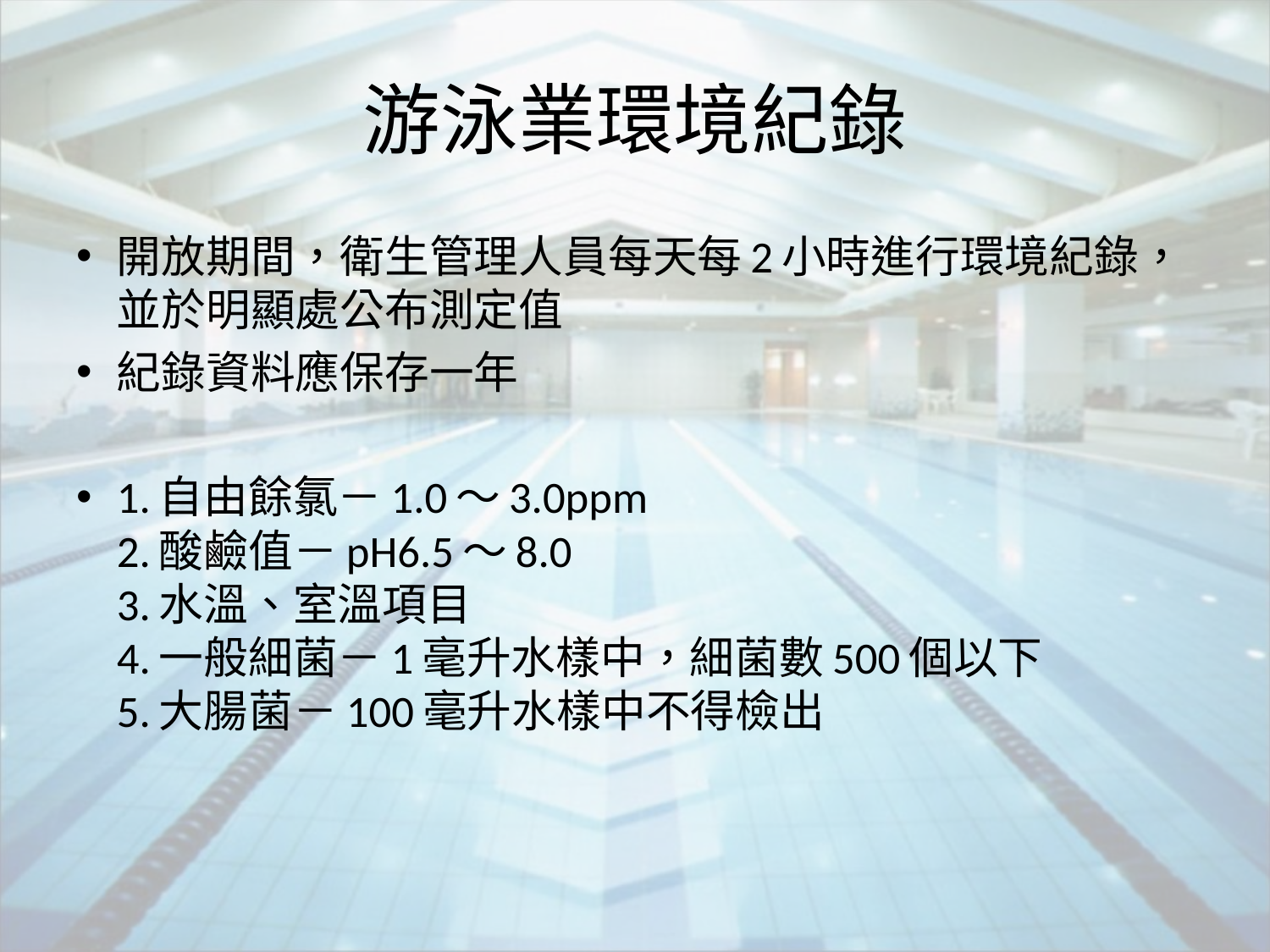

# 游泳業環境紀錄
開放期間，衛生管理人員每天每2小時進行環境紀錄，並於明顯處公布測定值
紀錄資料應保存一年

1.自由餘氯－1.0～3.0ppm
2.酸鹼值－pH6.5～8.0
3.水溫、室溫項目
4.一般細菌－1毫升水樣中，細菌數500個以下
5.大腸菌－100毫升水樣中不得檢出